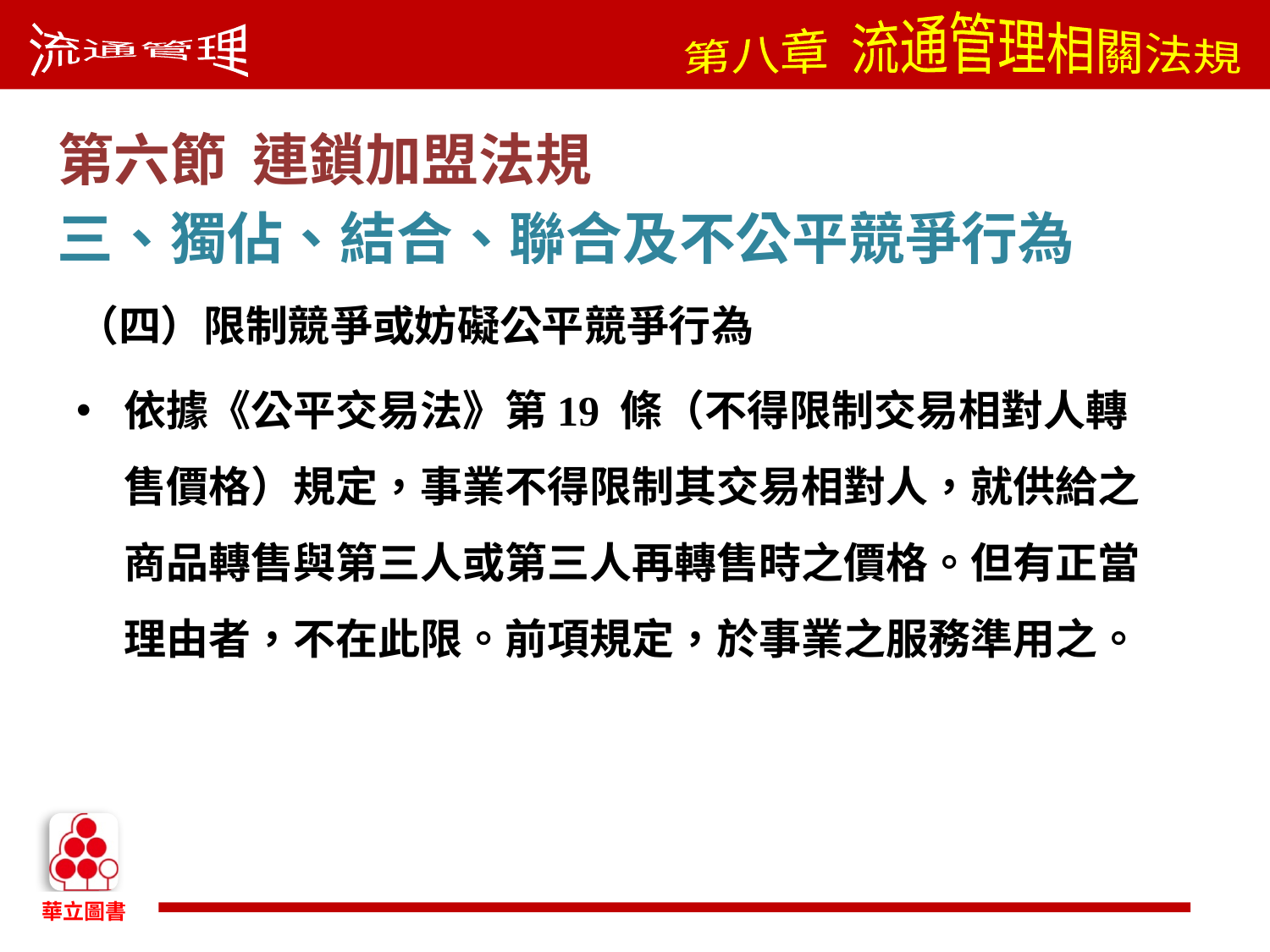

第六節  連鎖加盟法規
三、獨佔、結合、聯合及不公平競爭行為
（四）限制競爭或妨礙公平競爭行為
依據《公平交易法》第19 條（不得限制交易相對人轉售價格）規定，事業不得限制其交易相對人，就供給之商品轉售與第三人或第三人再轉售時之價格。但有正當理由者，不在此限。前項規定，於事業之服務準用之。